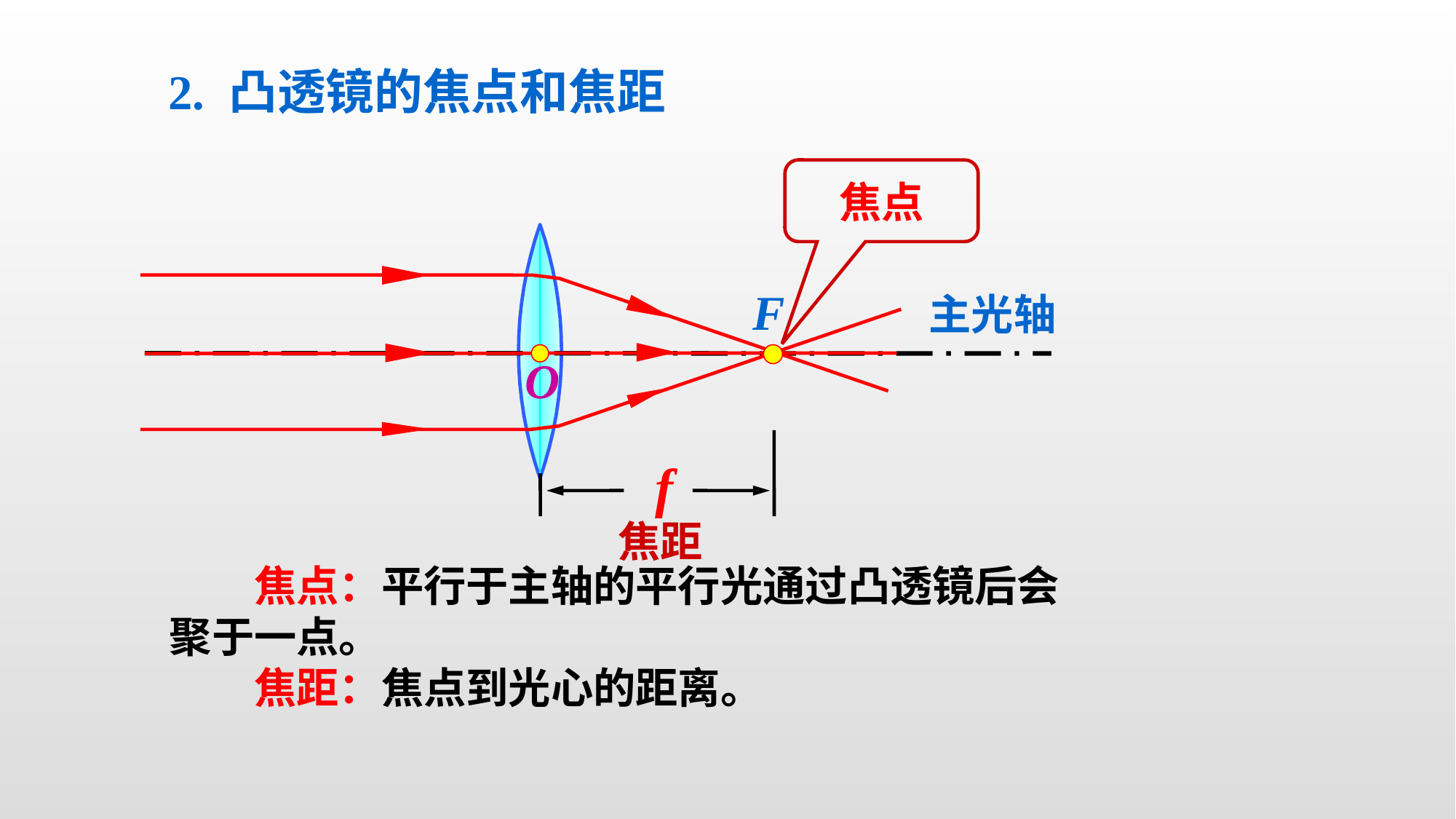

2. 凸透镜的焦点和焦距
焦点

F
主光轴
O

f

焦距
　　焦点：平行于主轴的平行光通过凸透镜后会聚于一点。
　　焦距：焦点到光心的距离。